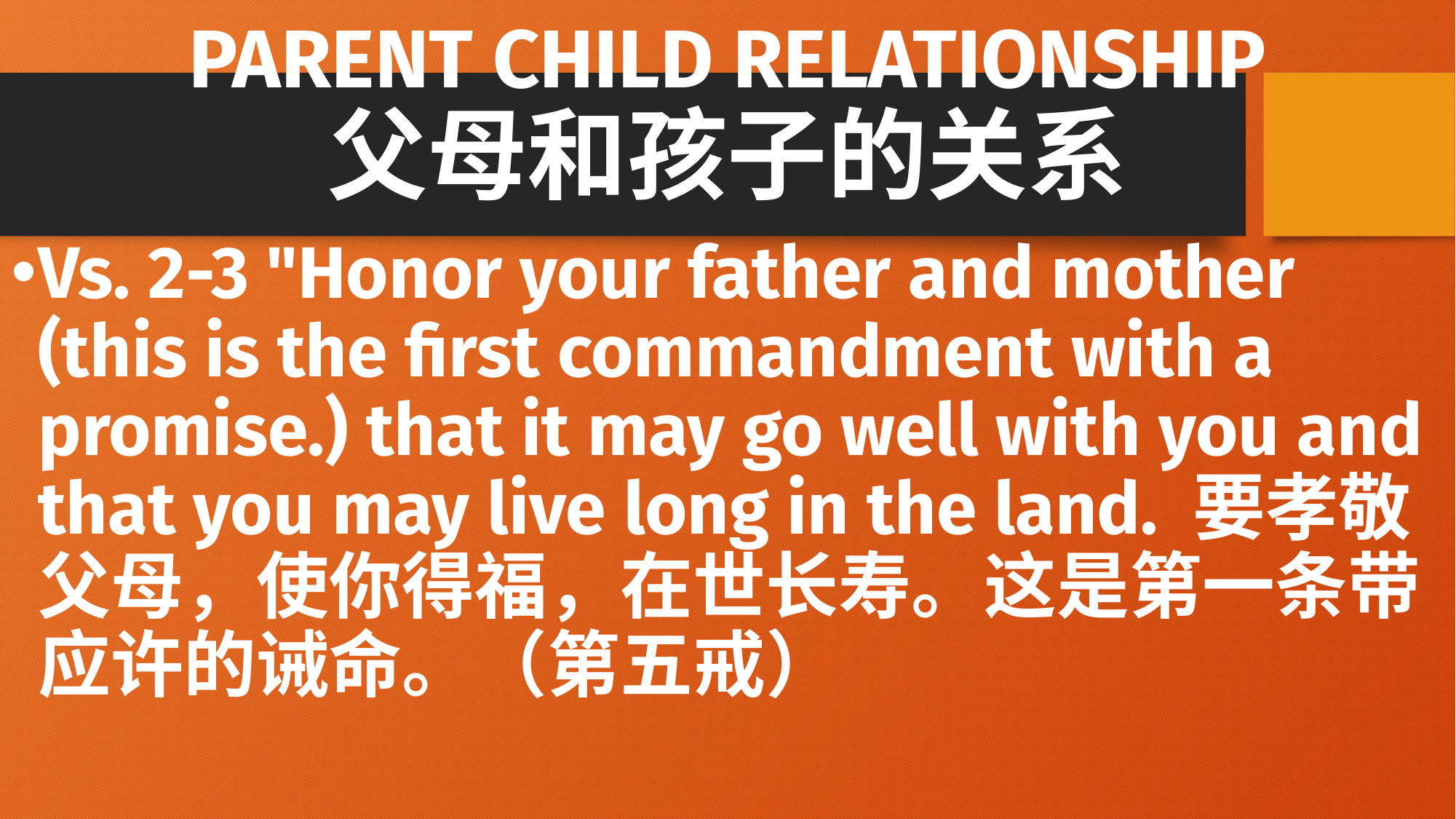

# PARENT CHILD RELATIONSHIP 父母和孩子的关系
Vs. 2-3 "Honor your father and mother (this is the first commandment with a promise.) that it may go well with you and that you may live long in the land. 要孝敬父母，使你得福，在世长寿。这是第一条带应许的诫命。（第五戒）